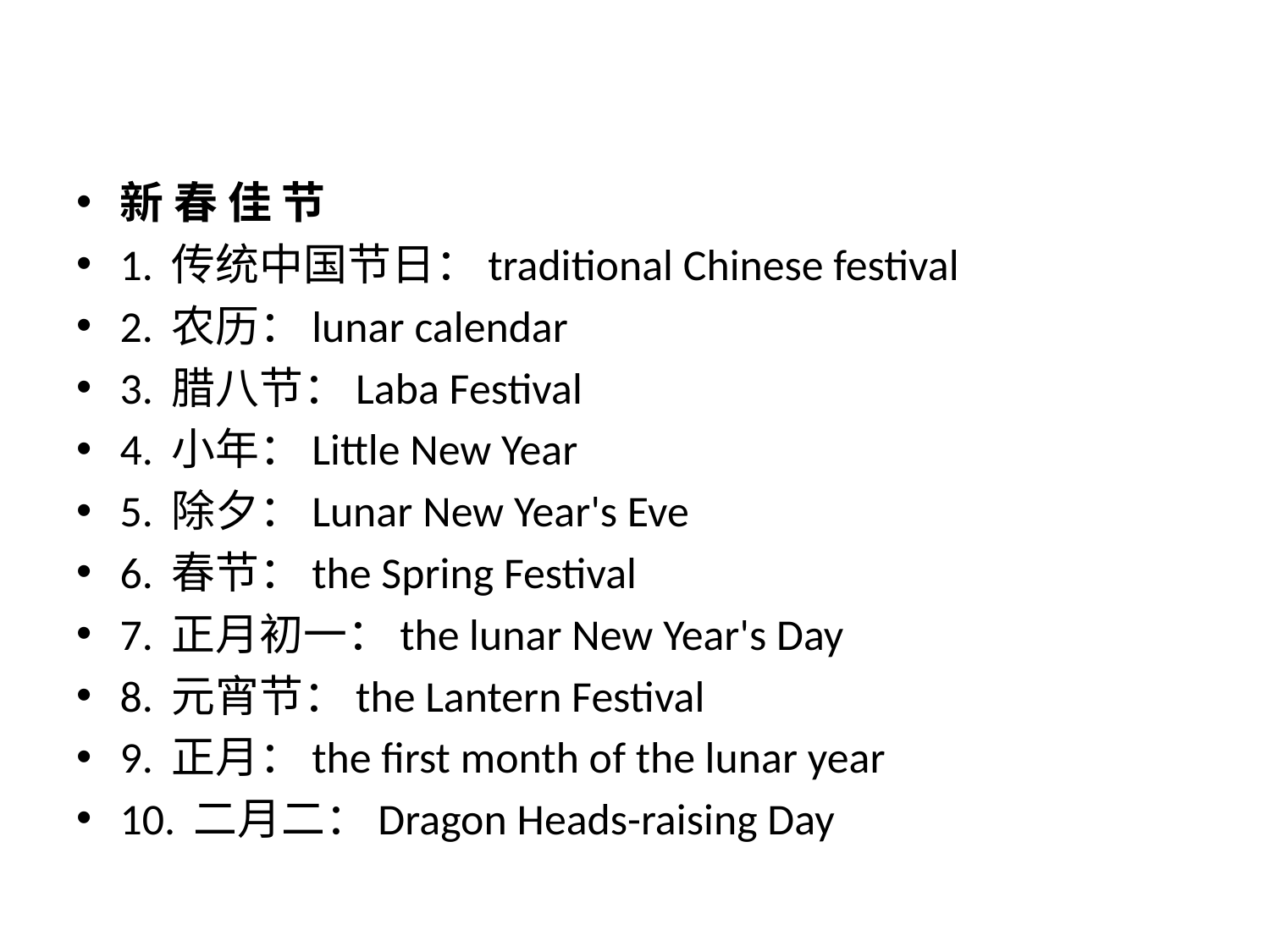

新 春 佳 节
1. 传统中国节日：traditional Chinese festival
2. 农历：lunar calendar
3. 腊八节：Laba Festival
4. 小年：Little New Year
5. 除夕：Lunar New Year's Eve
6. 春节：the Spring Festival
7. 正月初一：the lunar New Year's Day
8. 元宵节：the Lantern Festival
9. 正月：the first month of the lunar year
10. 二月二：Dragon Heads-raising Day